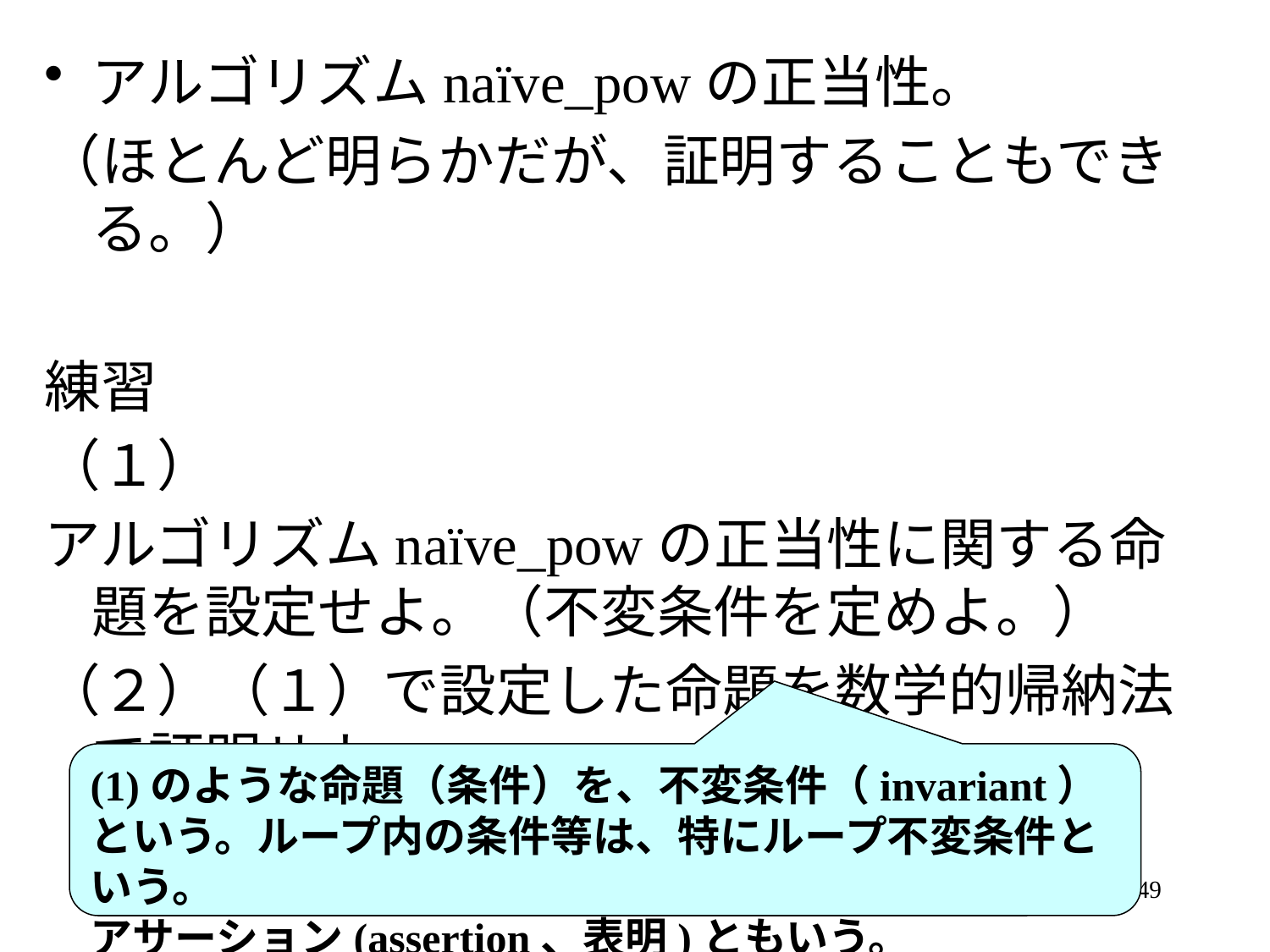

アルゴリズムnaïve_powの正当性。
（ほとんど明らかだが、証明することもできる。）

練習
（１）
アルゴリズムnaïve_powの正当性に関する命題を設定せよ。（不変条件を定めよ。）
（２）（１）で設定した命題を数学的帰納法で証明せよ。
(1)のような命題（条件）を、不変条件（invariant）という。ループ内の条件等は、特にループ不変条件という。
アサーション(assertion、表明)ともいう。
49